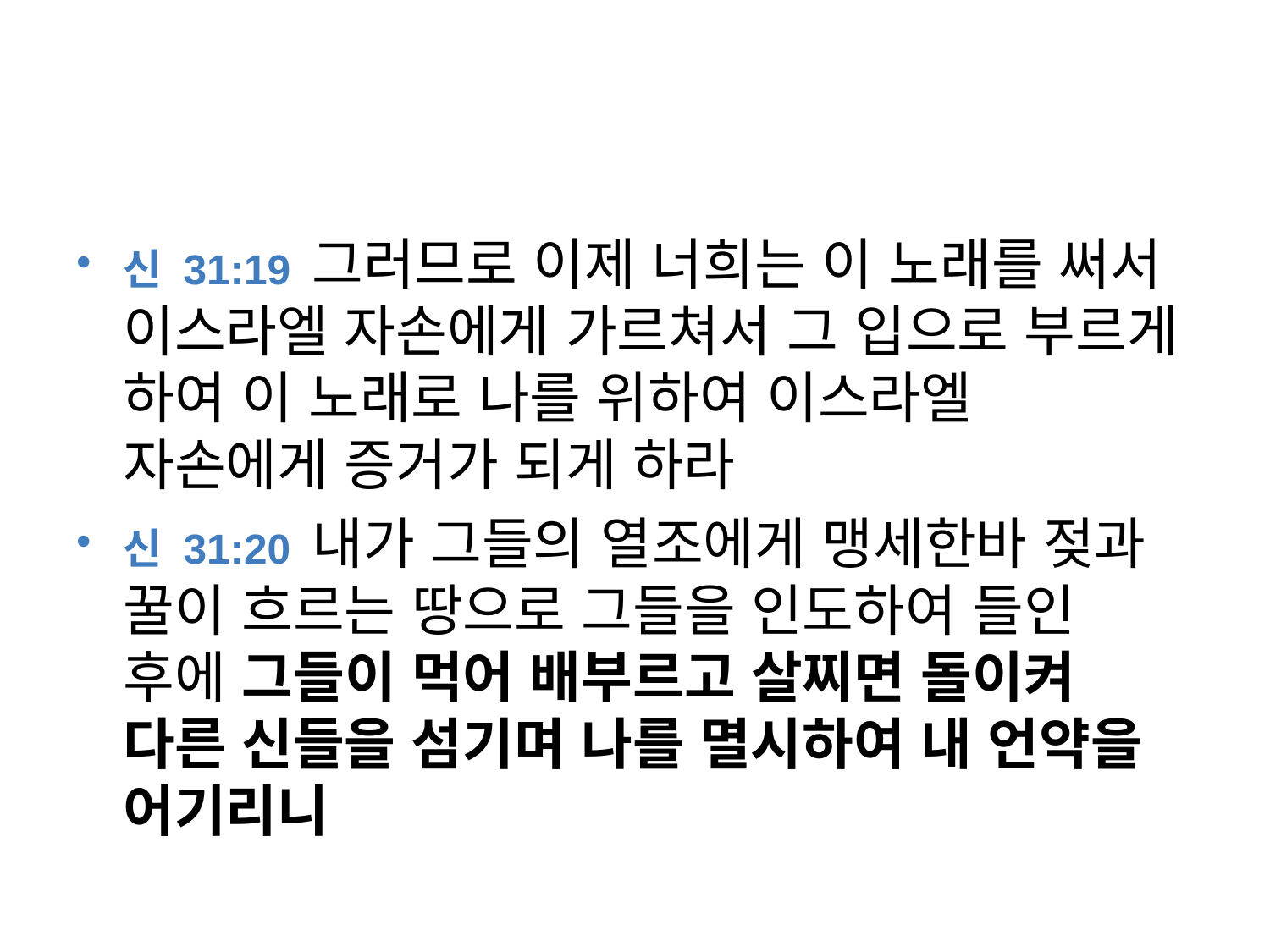

#
신 31:19 그러므로 이제 너희는 이 노래를 써서 이스라엘 자손에게 가르쳐서 그 입으로 부르게 하여 이 노래로 나를 위하여 이스라엘 자손에게 증거가 되게 하라
신 31:20 내가 그들의 열조에게 맹세한바 젖과 꿀이 흐르는 땅으로 그들을 인도하여 들인 후에 그들이 먹어 배부르고 살찌면 돌이켜 다른 신들을 섬기며 나를 멸시하여 내 언약을 어기리니